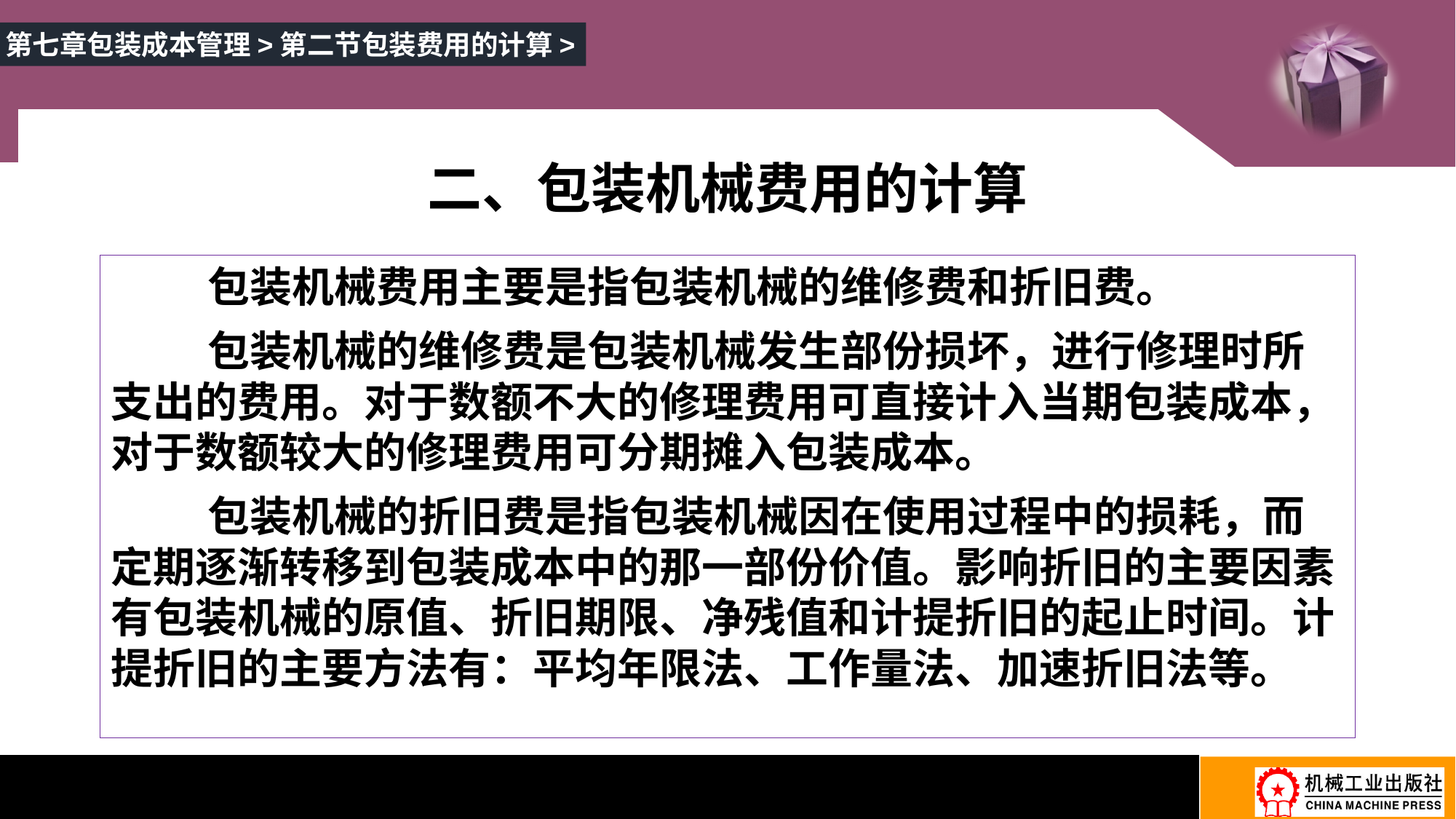

第七章包装成本管理>第二节包装费用的计算>
# 二、包装机械费用的计算
包装机械费用主要是指包装机械的维修费和折旧费。
包装机械的维修费是包装机械发生部份损坏，进行修理时所支出的费用。对于数额不大的修理费用可直接计入当期包装成本，对于数额较大的修理费用可分期摊入包装成本。
包装机械的折旧费是指包装机械因在使用过程中的损耗，而定期逐渐转移到包装成本中的那一部份价值。影响折旧的主要因素有包装机械的原值、折旧期限、净残值和计提折旧的起止时间。计提折旧的主要方法有：平均年限法、工作量法、加速折旧法等。